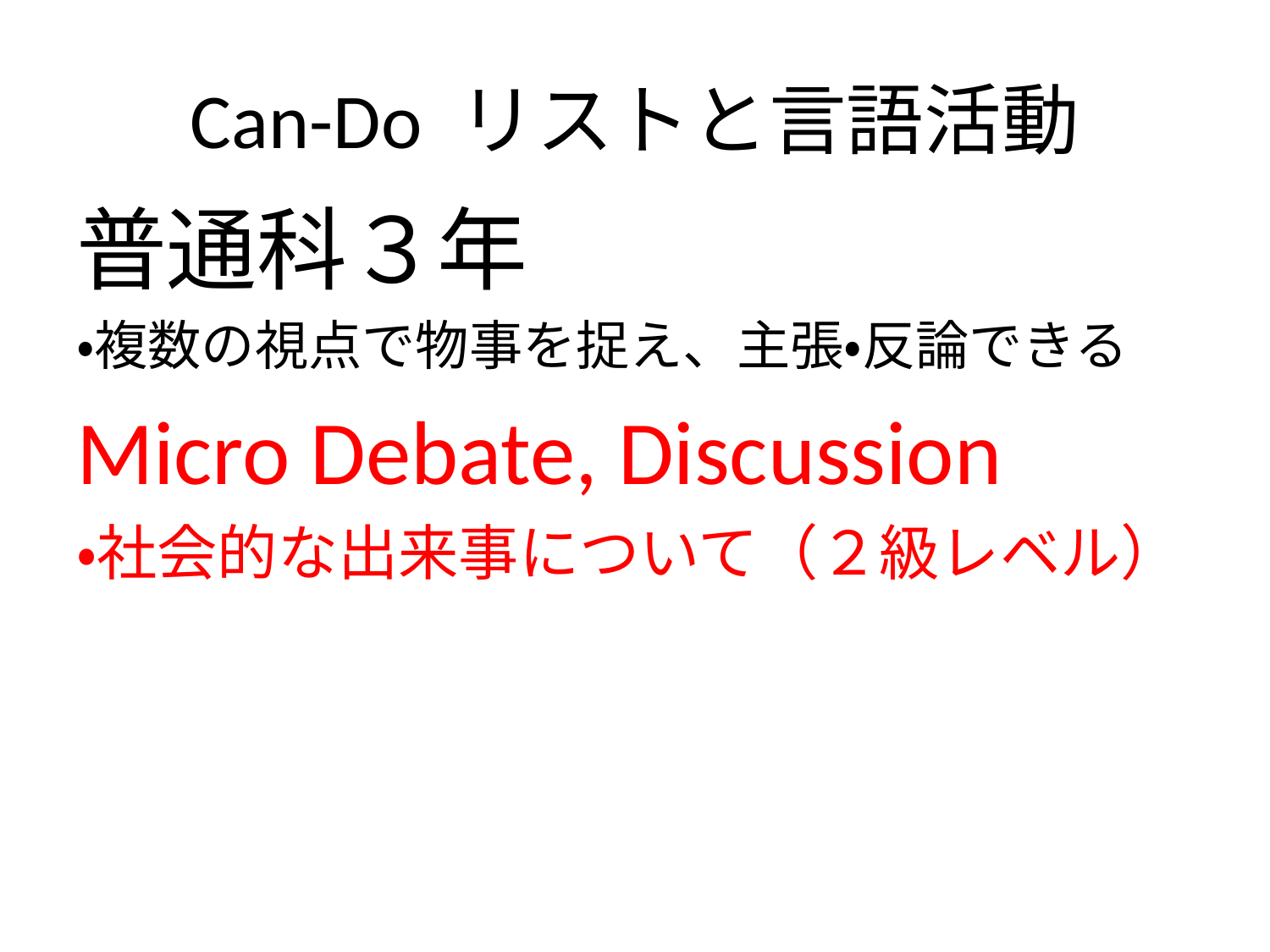

# Can-Do リストと言語活動
普通科３年
・複数の視点で物事を捉え、主張・反論できる
Micro Debate, Discussion
・社会的な出来事について（２級レベル）